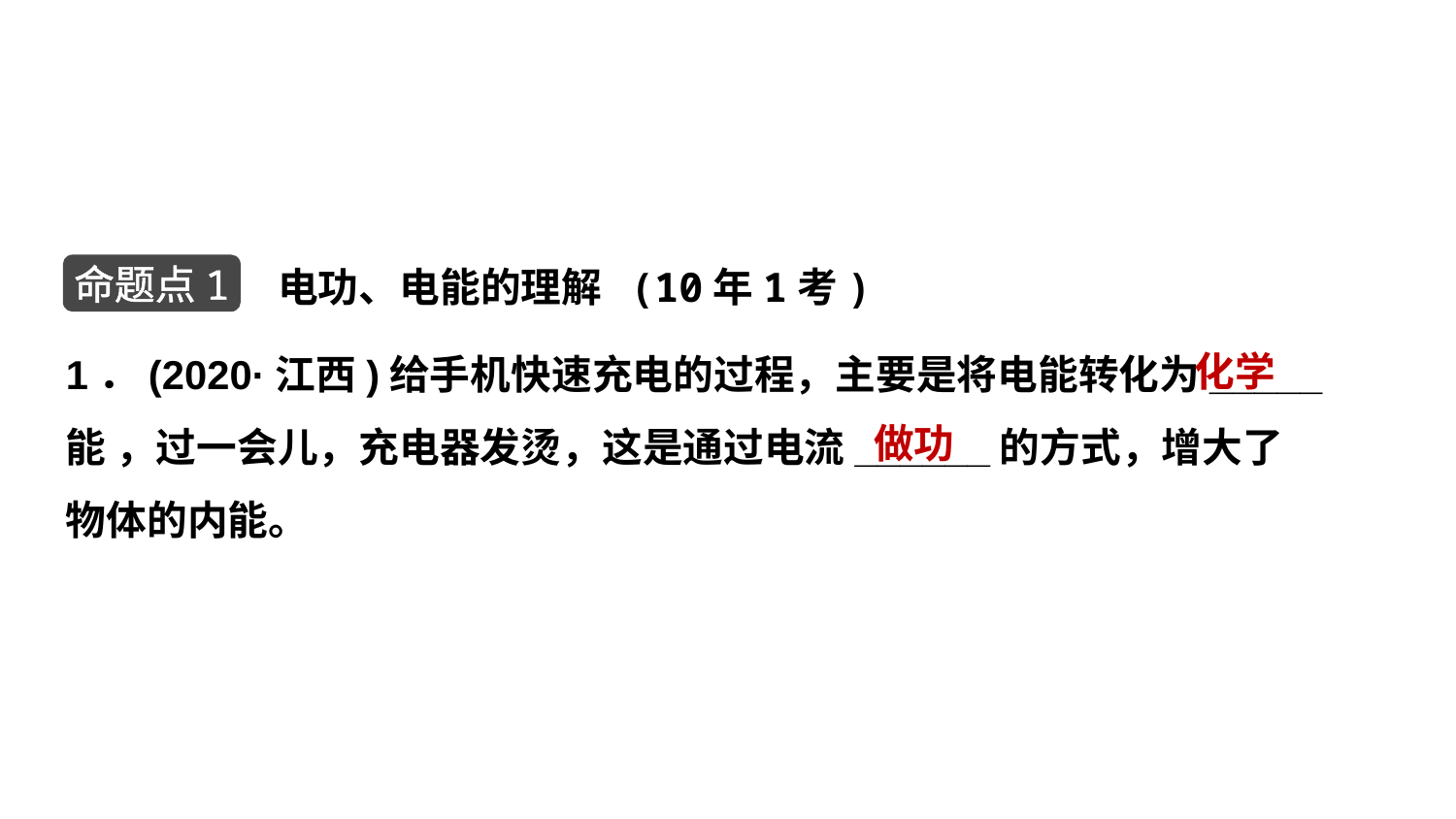

电功、电能的理解  (10年1考)
命题点1
化学
1．(2020·江西)给手机快速充电的过程，主要是将电能转化为_____
能 ，过一会儿，充电器发烫，这是通过电流______的方式，增大了
物体的内能。
做功